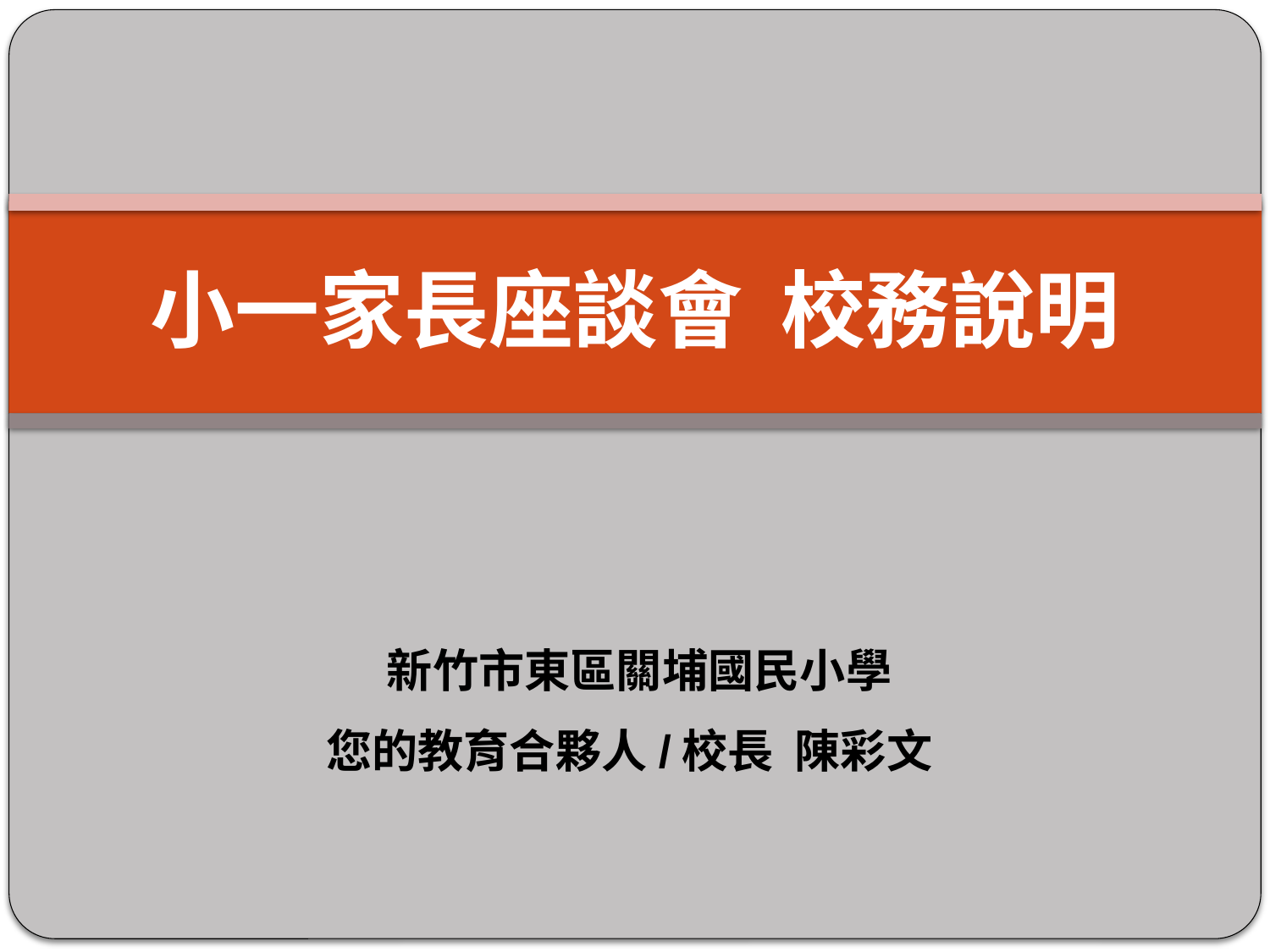

# 小一家長座談會  校務說明
新竹市東區關埔國民小學
您的教育合夥人/校長  陳彩文